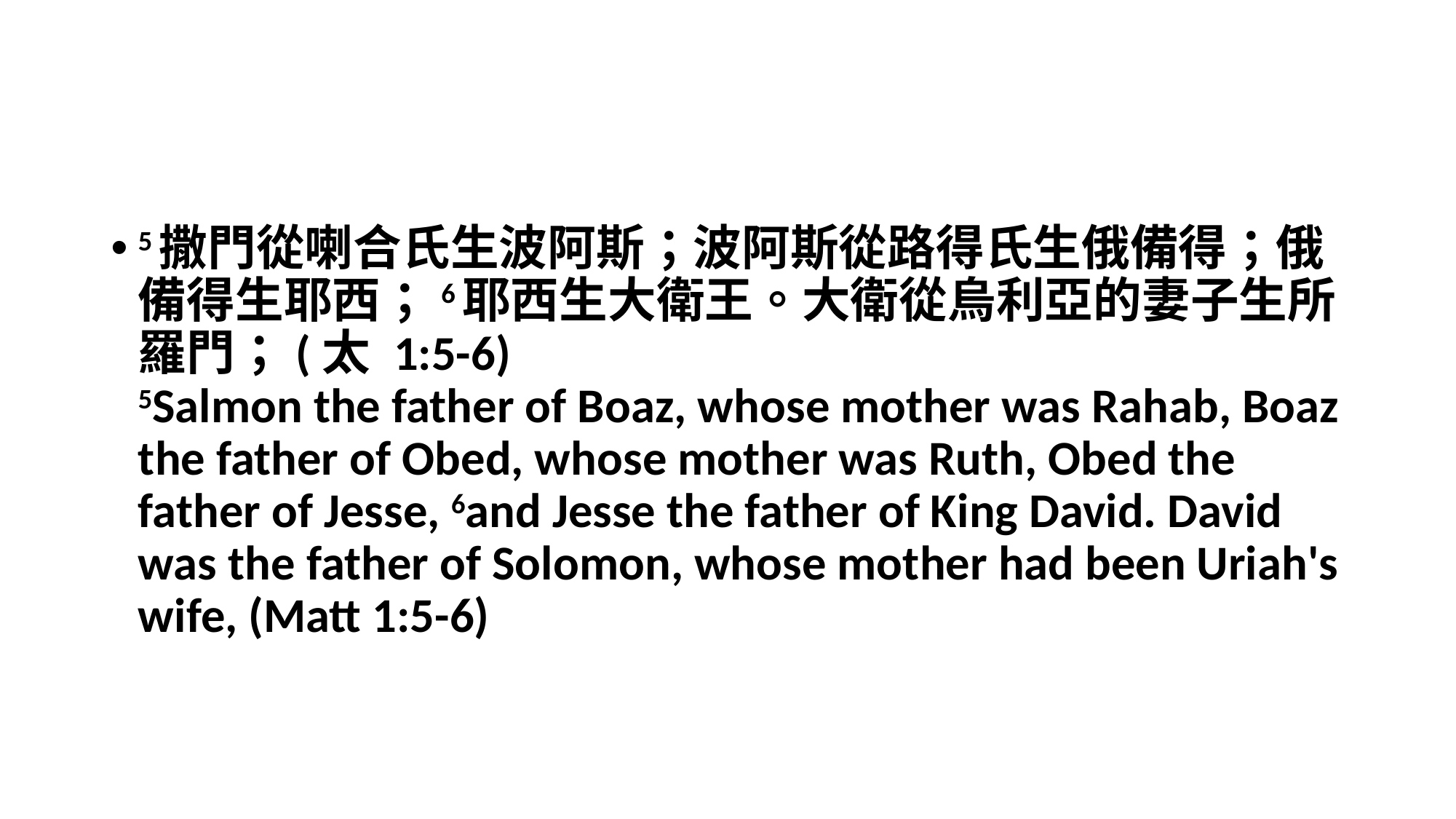

#
5撒門從喇合氏生波阿斯；波阿斯從路得氏生俄備得；俄備得生耶西；6耶西生大衛王。大衛從烏利亞的妻子生所羅門；(太 1:5-6)
5Salmon the father of Boaz, whose mother was Rahab, Boaz the father of Obed, whose mother was Ruth, Obed the father of Jesse, 6and Jesse the father of King David. David was the father of Solomon, whose mother had been Uriah's wife, (Matt 1:5-6)